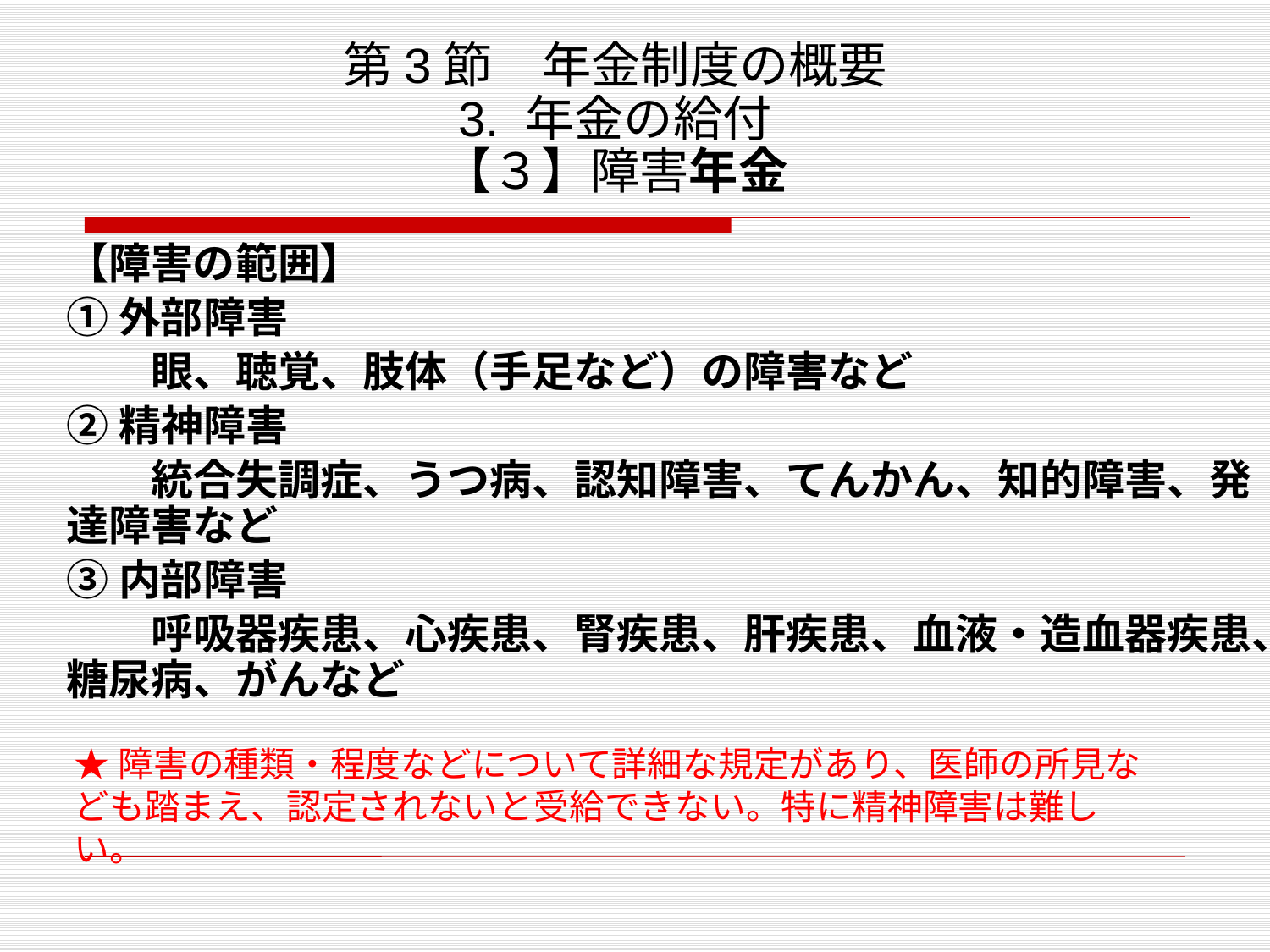

# 第3節　年金制度の概要 3. 年金の給付 【３】障害年金
【障害の範囲】
①外部障害
　　眼、聴覚、肢体（手足など）の障害など
②精神障害
　　統合失調症、うつ病、認知障害、てんかん、知的障害、発達障害など
③内部障害
　　呼吸器疾患、心疾患、腎疾患、肝疾患、血液・造血器疾患、糖尿病、がんなど

★障害の種類・程度などについて詳細な規定があり、医師の所見なども踏まえ、認定されないと受給できない。特に精神障害は難しい。